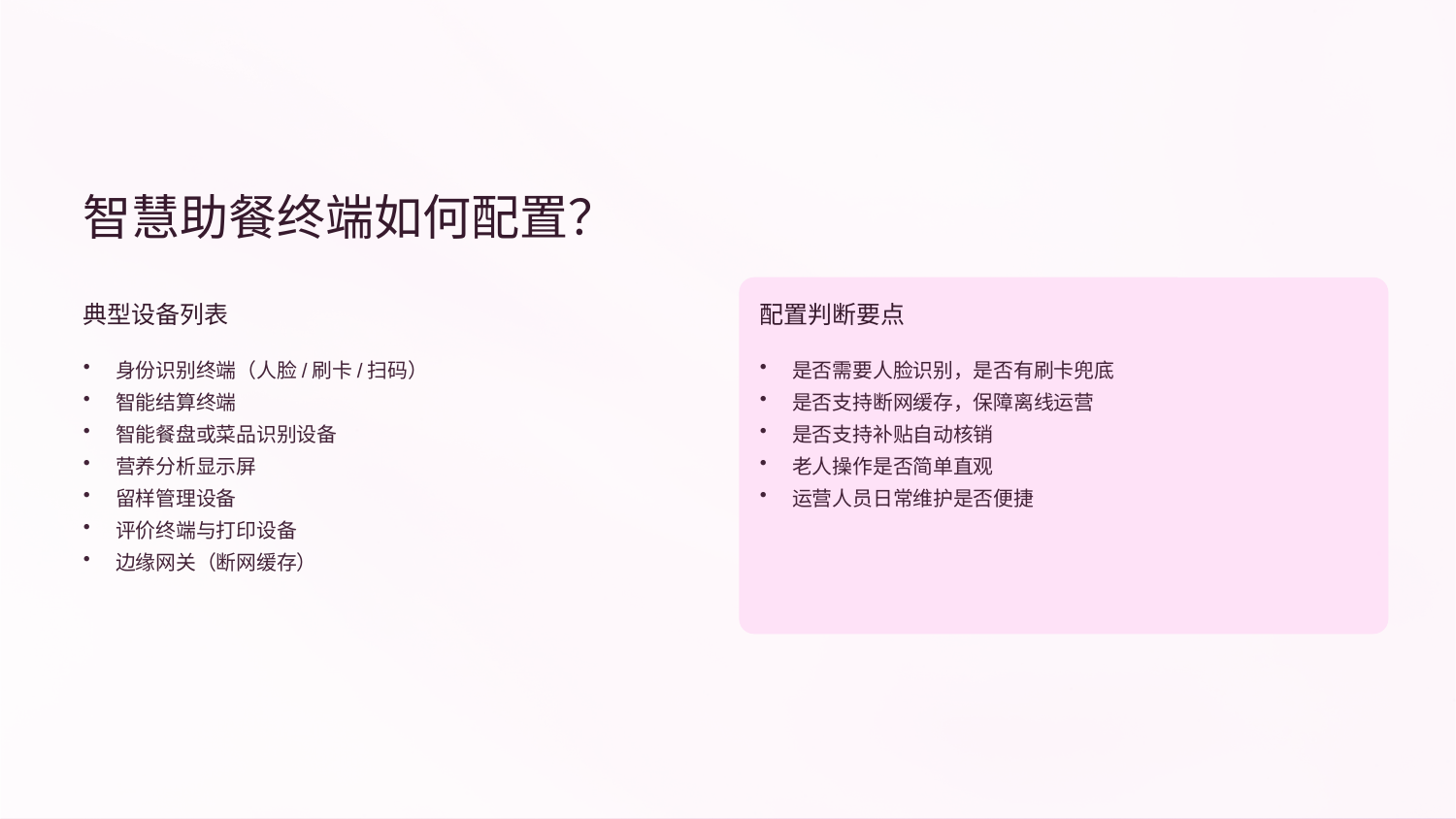

智慧助餐终端如何配置？

典型设备列表
配置判断要点
身份识别终端（人脸/刷卡/扫码）
智能结算终端
智能餐盘或菜品识别设备
营养分析显示屏
留样管理设备
评价终端与打印设备
边缘网关（断网缓存）
是否需要人脸识别，是否有刷卡兜底
是否支持断网缓存，保障离线运营
是否支持补贴自动核销
老人操作是否简单直观
运营人员日常维护是否便捷